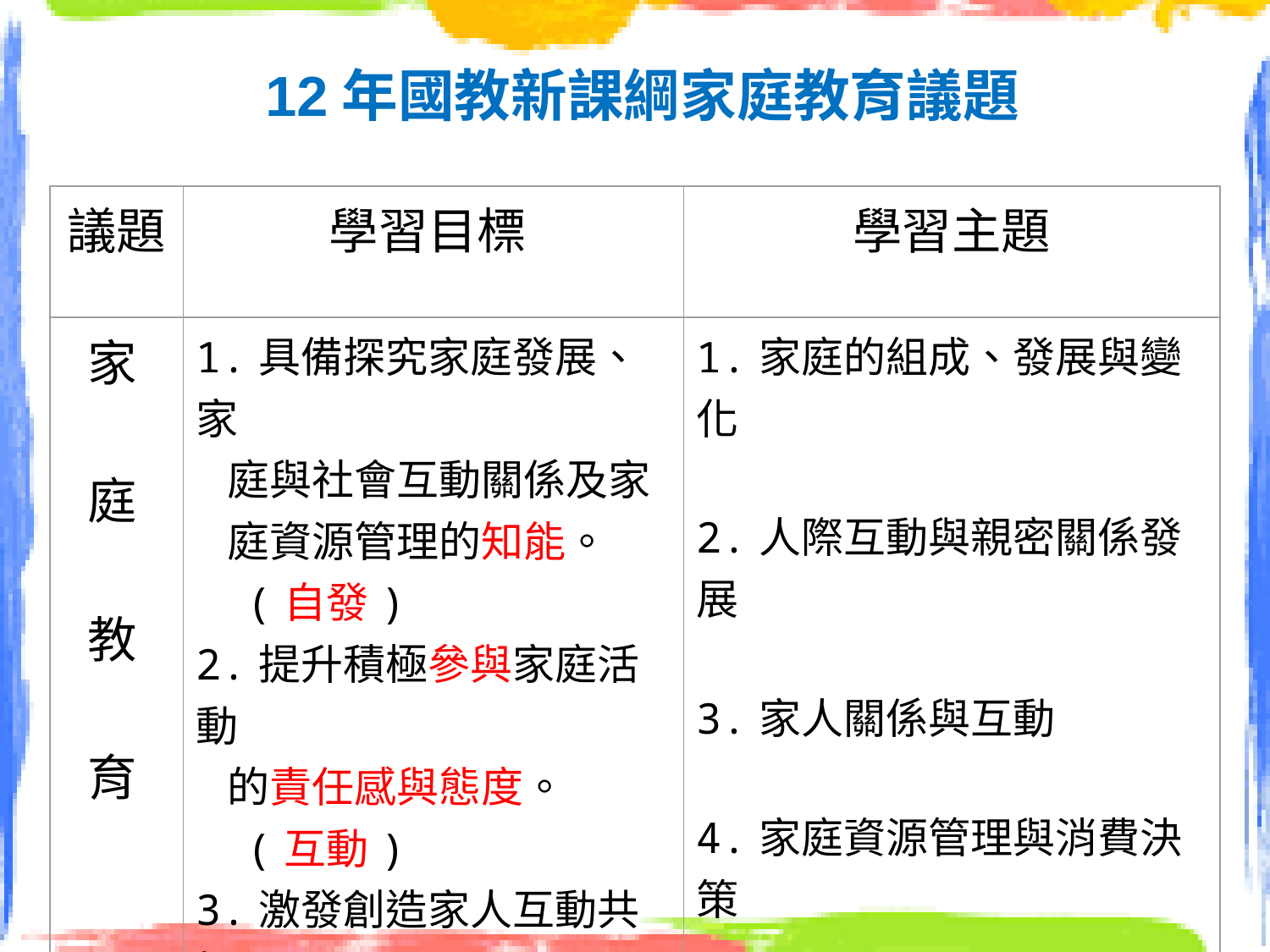

12年國教新課綱家庭教育議題

| 議題 | 學習目標 | 學習主題 |
| --- | --- | --- |
| 家 庭 教 育 | 1.具備探究家庭發展、家 庭與社會互動關係及家 庭資源管理的知能。 (自發) 2.提升積極參與家庭活動 的責任感與態度。 (互動) 3.激發創造家人互動共好 的意識與責任，提升家 庭生活品質(共好)。 | 1.家庭的組成、發展與變化 2.人際互動與親密關係發展 3.家人關係與互動 4.家庭資源管理與消費決策 5.家庭活動與社區參與 |